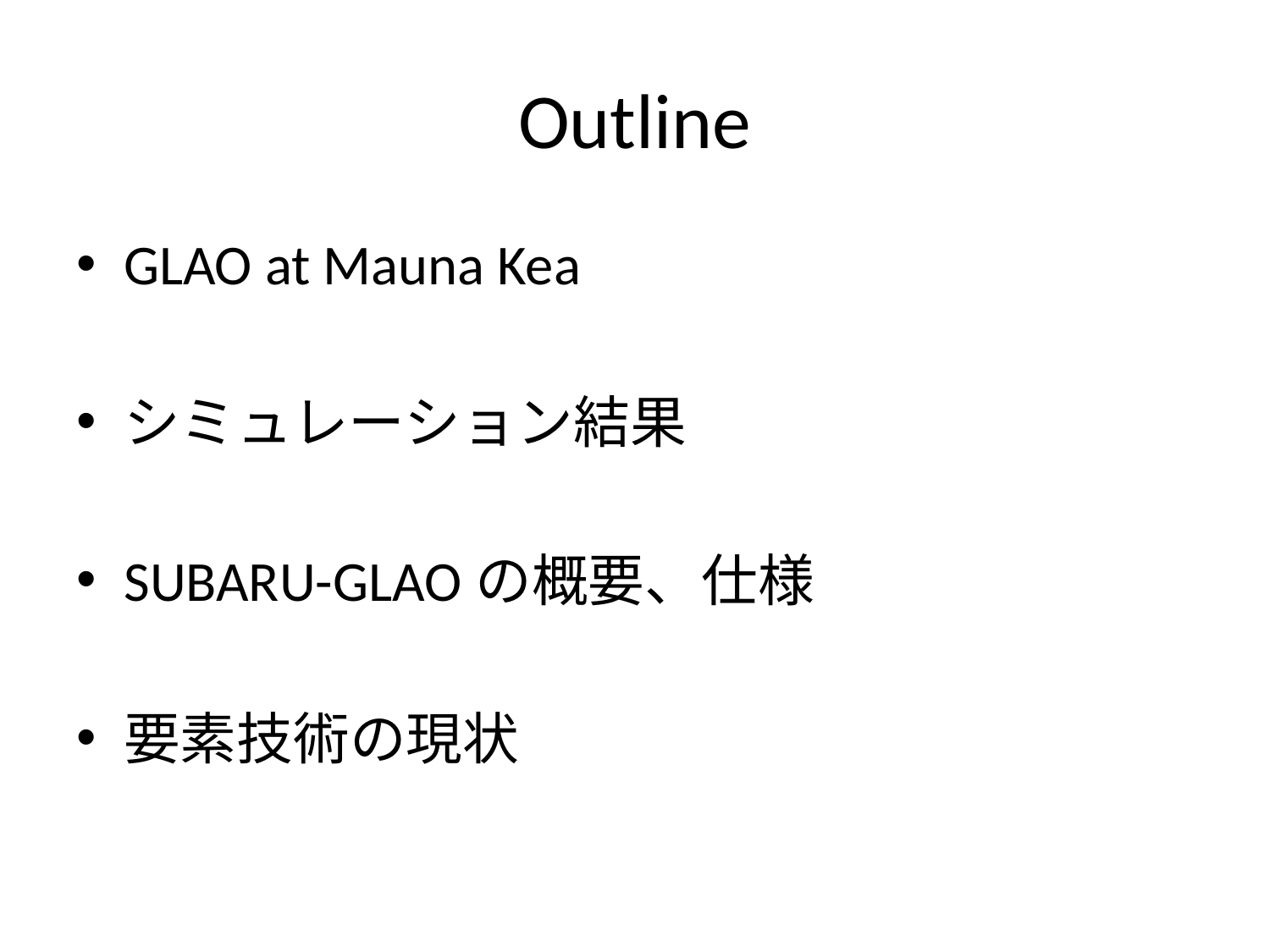

# Outline
GLAO at Mauna Kea

シミュレーション結果

SUBARU-GLAOの概要、仕様

要素技術の現状